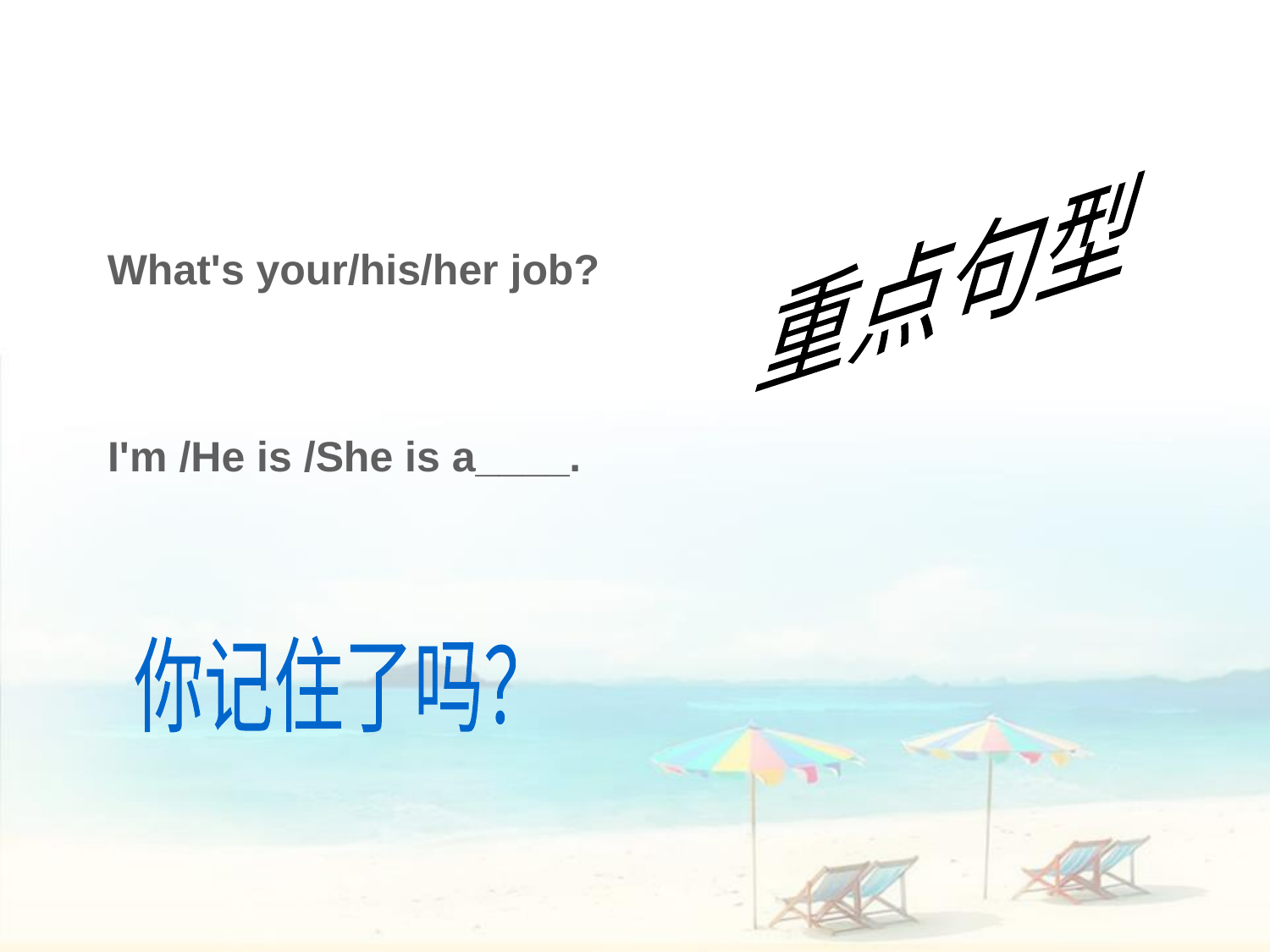

重点句型
What's your/his/her job?
I'm /He is /She is a____.
你记住了吗？